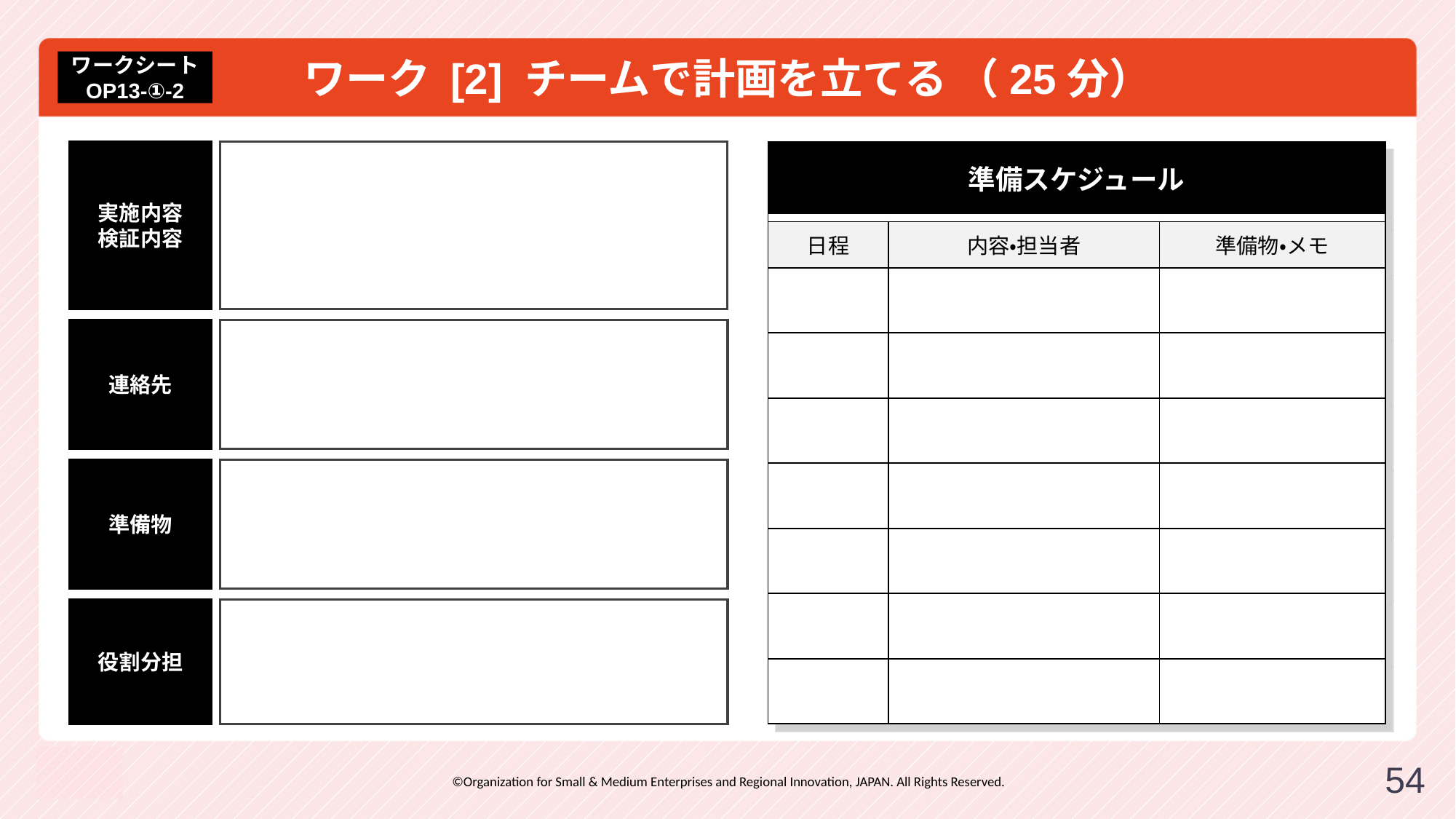

# ワーク [2] チームで計画を立てる （25分）
ワークシート
OP13-①-2
| 準備スケジュール |  |  |
| --- | --- | --- |
|  |  |  |
| 日程 | 内容・担当者 | 準備物・メモ |
|  |  |  |
|  |  |  |
|  |  |  |
|  |  |  |
|  |  |  |
|  |  |  |
|  |  |  |
実施内容
検証内容

連絡先

準備物

役割分担